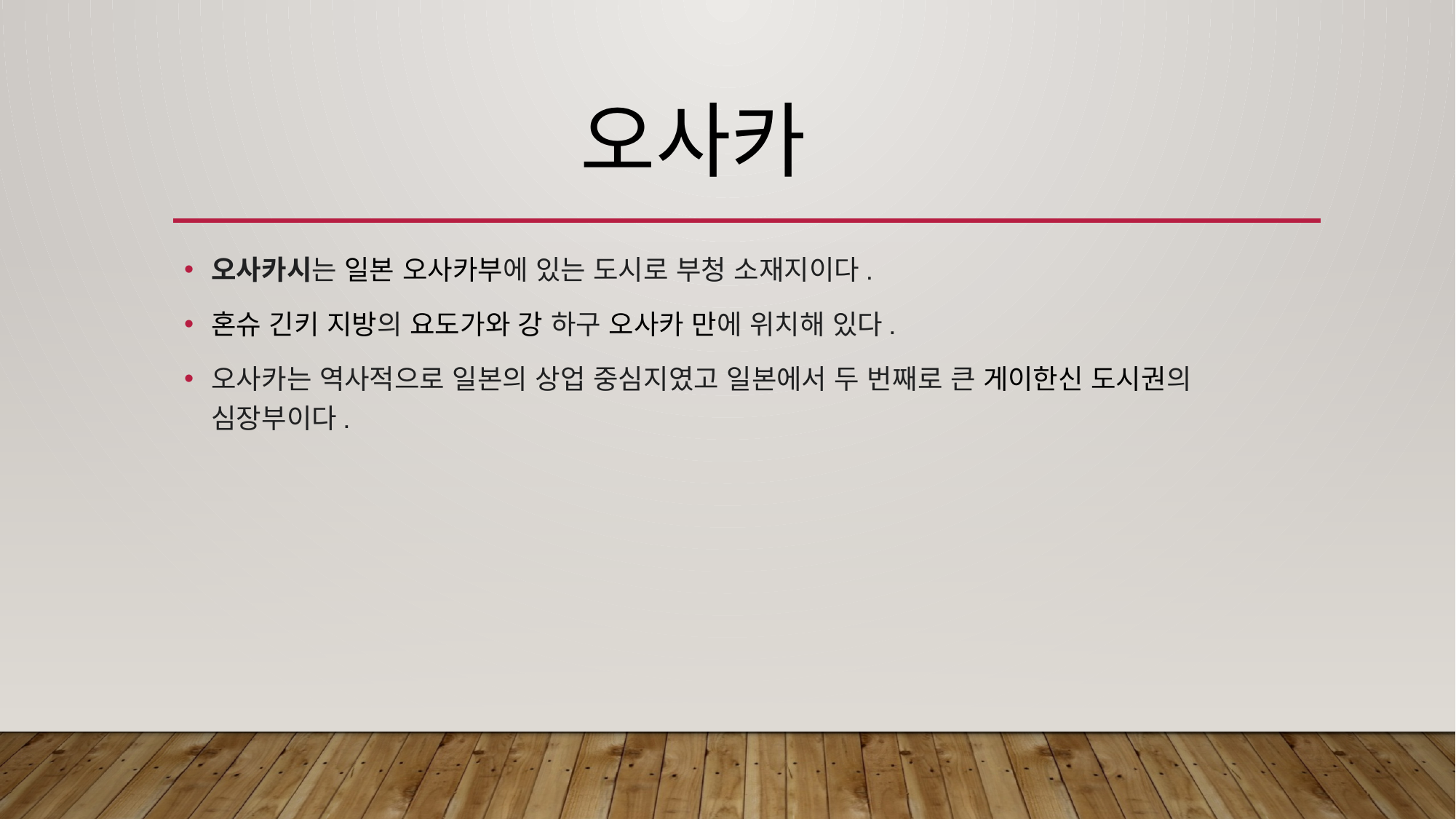

# 오사카
오사카시는 일본 오사카부에 있는 도시로 부청 소재지이다.
혼슈 긴키 지방의 요도가와 강 하구 오사카 만에 위치해 있다.
오사카는 역사적으로 일본의 상업 중심지였고 일본에서 두 번째로 큰 게이한신 도시권의 심장부이다.